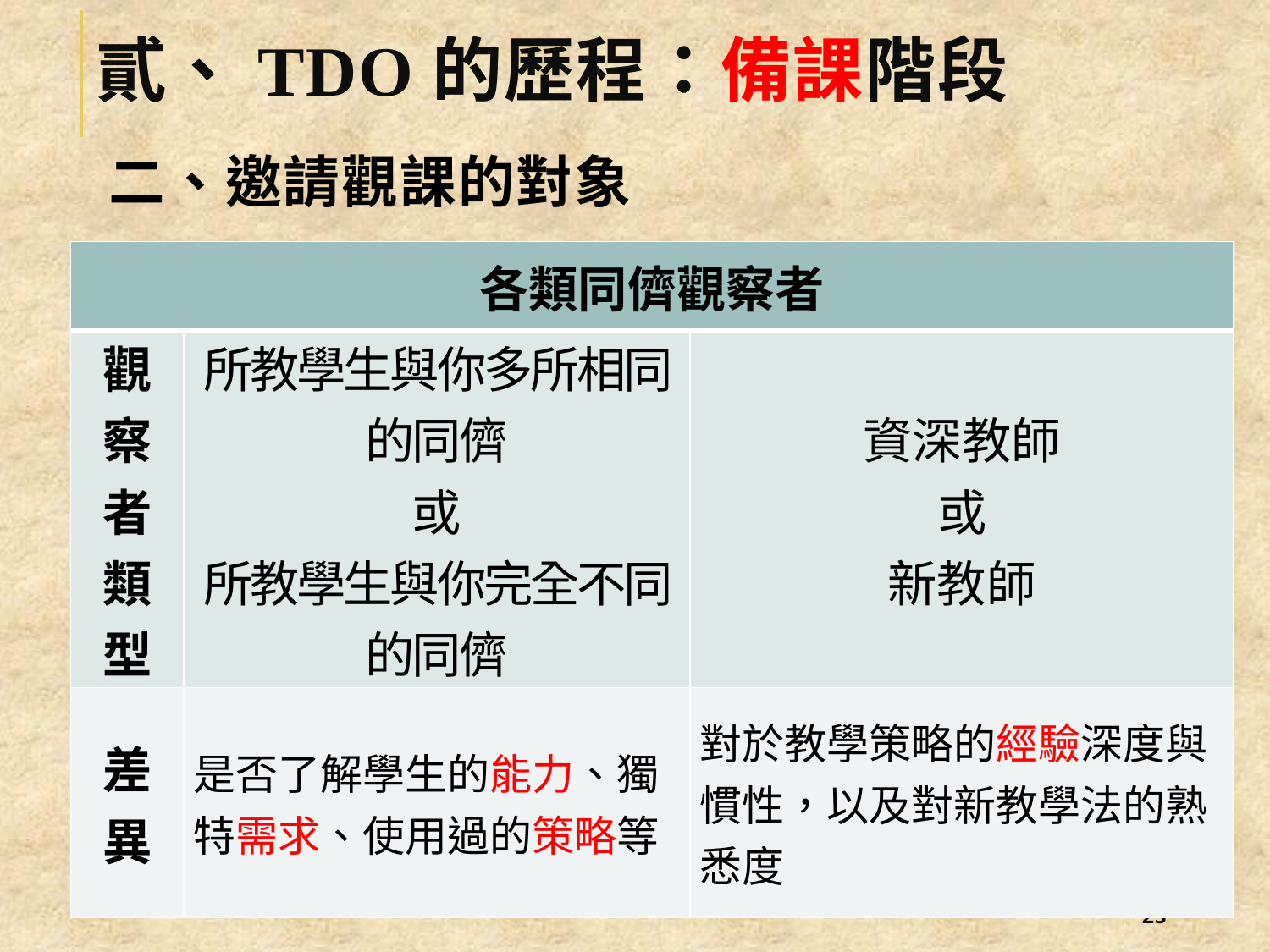

# 貳、TDO的歷程：備課階段
二、邀請觀課的對象
| 各類同儕觀察者 |  |  |
| --- | --- | --- |
| 觀 察 者 類 型 | 所教學生與你多所相同的同儕 或 所教學生與你完全不同的同儕 | 資深教師 或 新教師 |
| 差異 | 是否了解學生的能力、獨特需求、使用過的策略等 | 對於教學策略的經驗深度與慣性，以及對新教學法的熟悉度 |
23